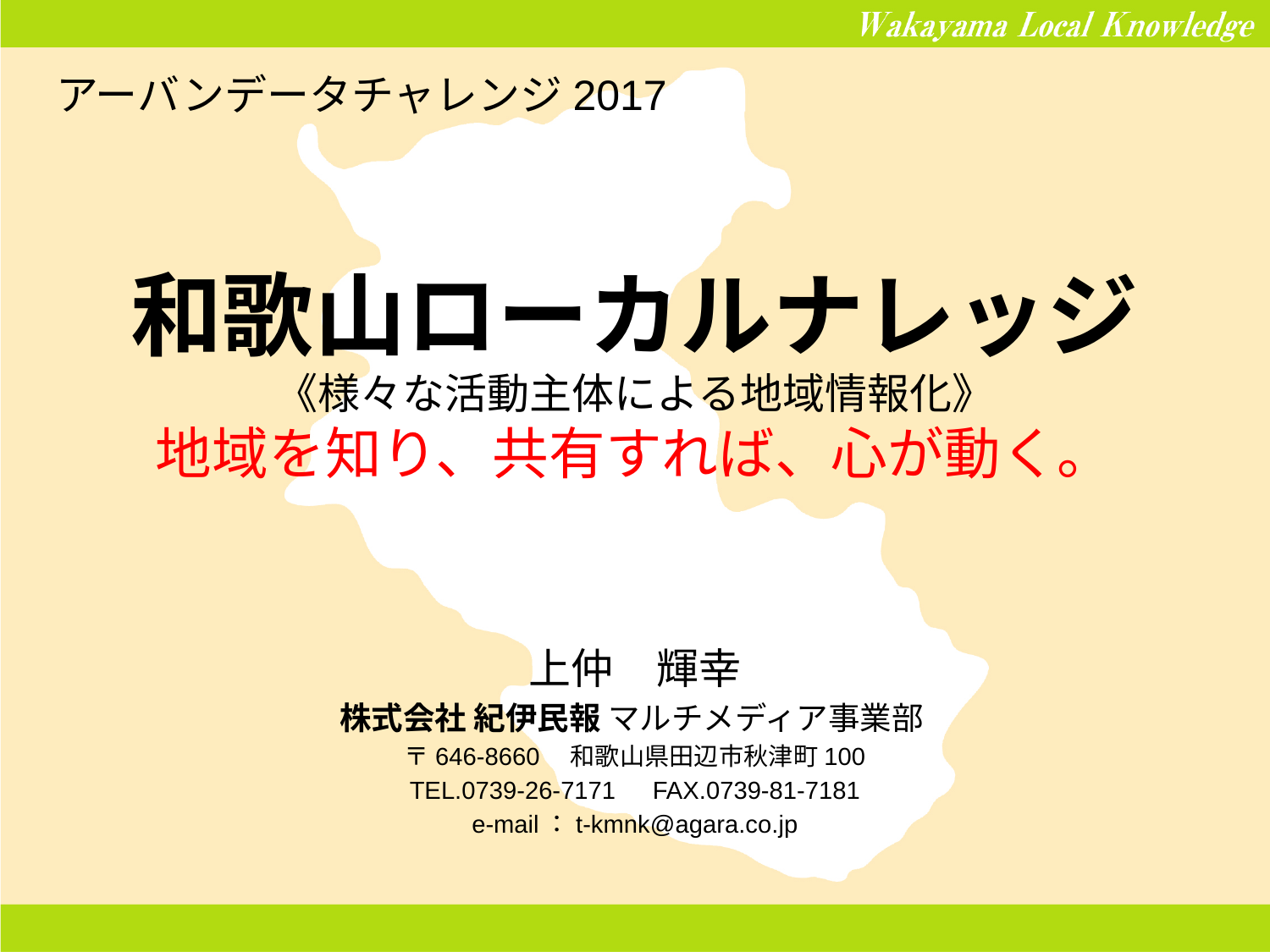

アーバンデータチャレンジ2017
和歌山ローカルナレッジ
《様々な活動主体による地域情報化》
地域を知り、共有すれば、心が動く。
上仲　輝幸
株式会社 紀伊民報 マルチメディア事業部
〒646-8660　和歌山県田辺市秋津町100
TEL.0739-26-7171　FAX.0739-81-7181
e-mail：t-kmnk@agara.co.jp